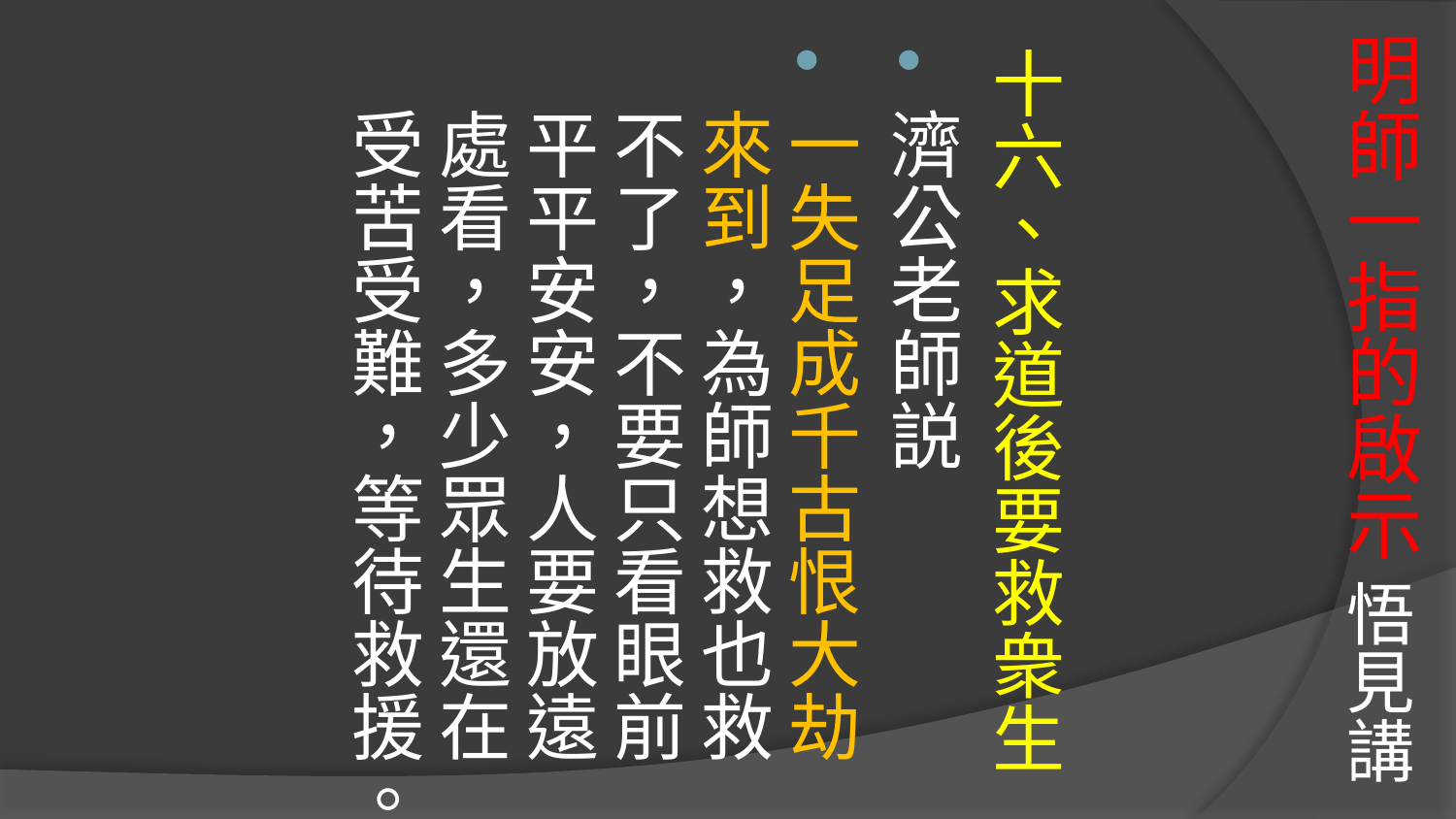

# 明師一指的啟示 悟見講
十六、求道後要救衆生
濟公老師説
一失足成千古恨大劫來到，為師想救也救不了，不要只看眼前平平安安，人要放遠處看，多少眾生還在受苦受難，等待救援。